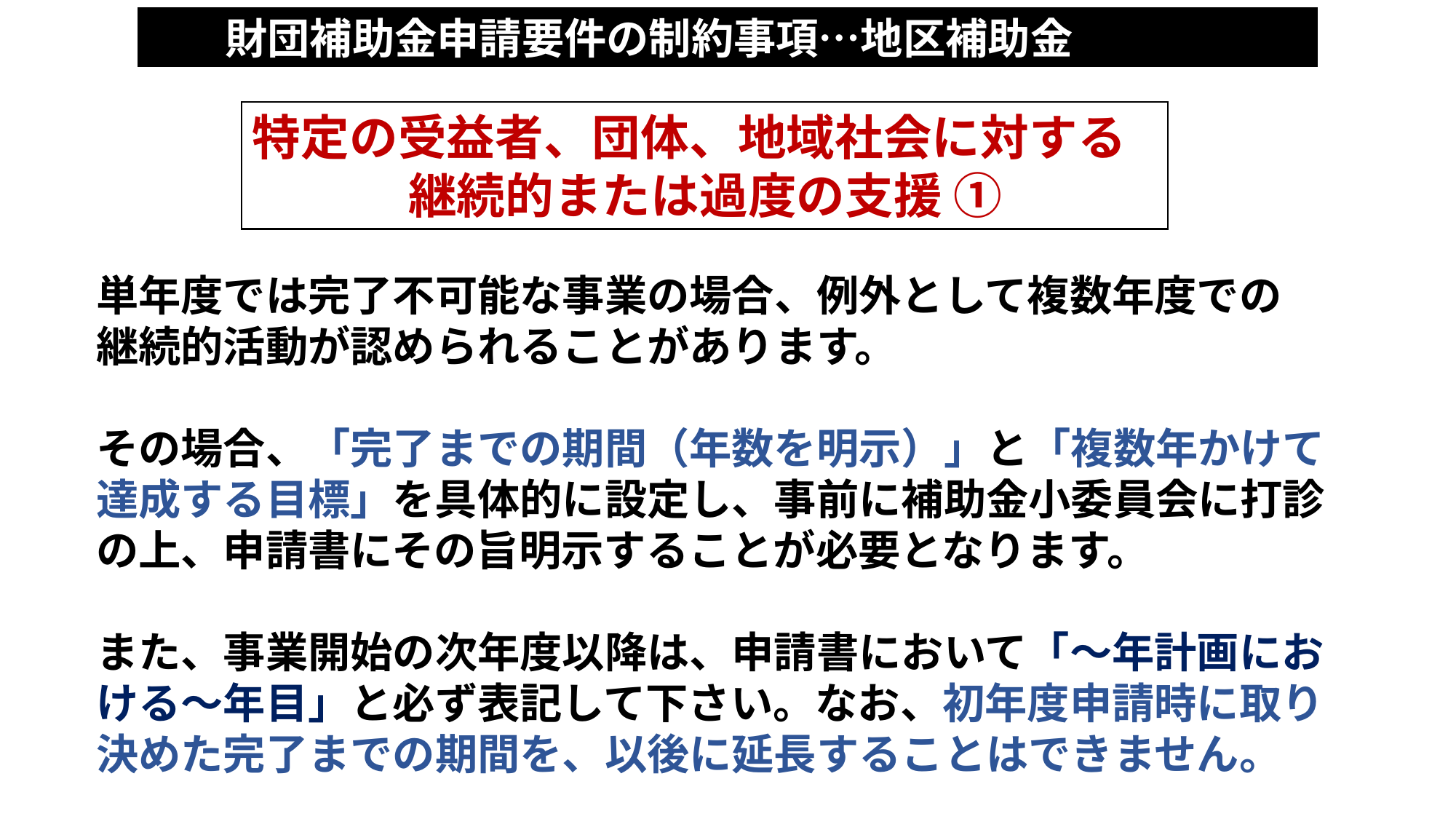

財団補助金申請要件の制約事項…地区補助金
特定の受益者、団体、地域社会に対する
             継続的または過度の支援 ①
単年度では完了不可能な事業の場合、例外として複数年度での
継続的活動が認められることがあります。

その場合、「完了までの期間（年数を明示）」と「複数年かけて達成する目標」を具体的に設定し、事前に補助金小委員会に打診の上、申請書にその旨明示することが必要となります。

また、事業開始の次年度以降は、申請書において「～年計画における～年目」と必ず表記して下さい。なお、初年度申請時に取り決めた完了までの期間を、以後に延長することはできません。